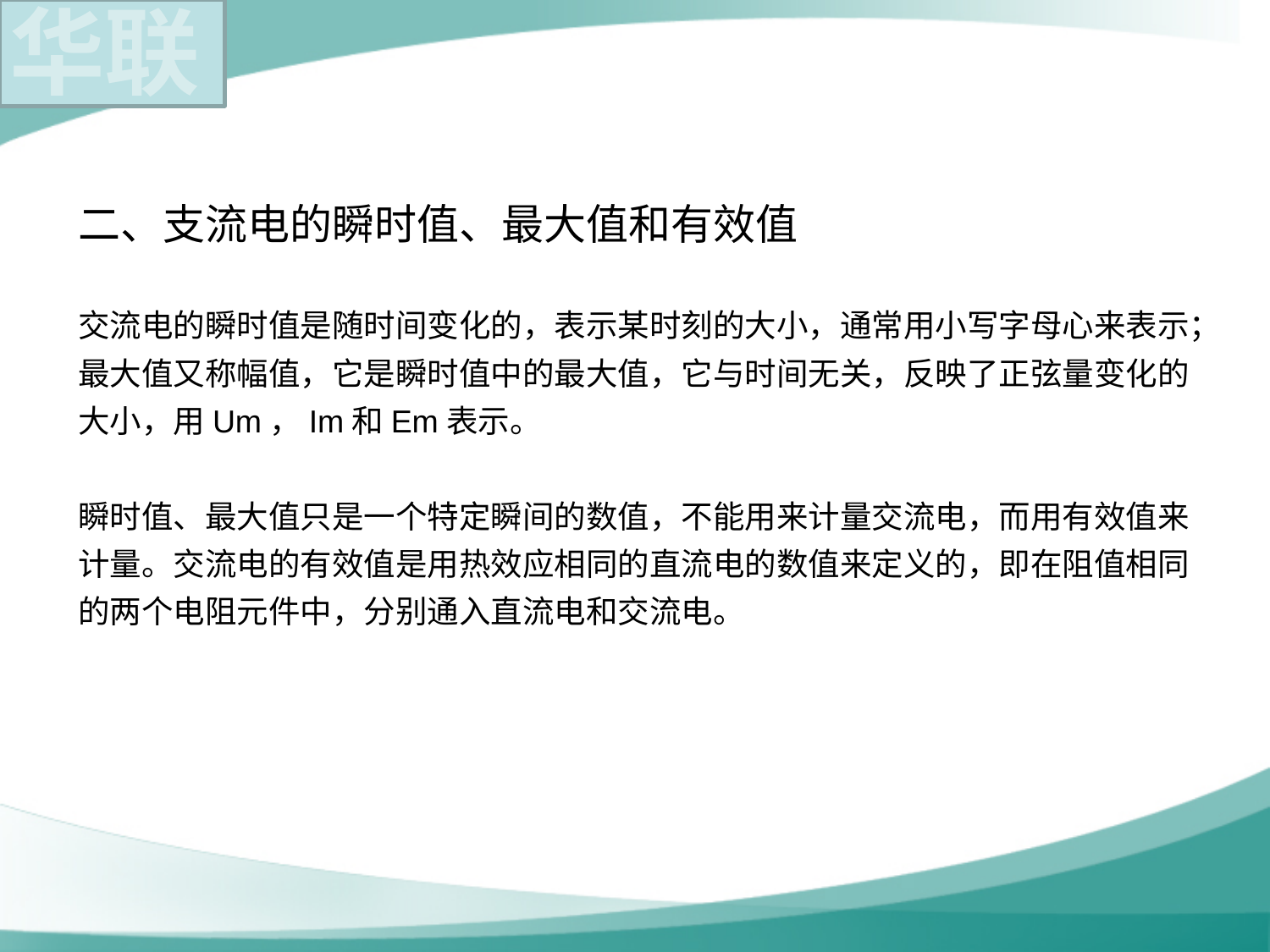

二、支流电的瞬时值、最大值和有效值
交流电的瞬时值是随时间变化的，表示某时刻的大小，通常用小写字母心来表示；最大值又称幅值，它是瞬时值中的最大值，它与时间无关，反映了正弦量变化的大小，用Um，Im和Em表示。

瞬时值、最大值只是一个特定瞬间的数值，不能用来计量交流电，而用有效值来计量。交流电的有效值是用热效应相同的直流电的数值来定义的，即在阻值相同的两个电阻元件中，分别通入直流电和交流电。